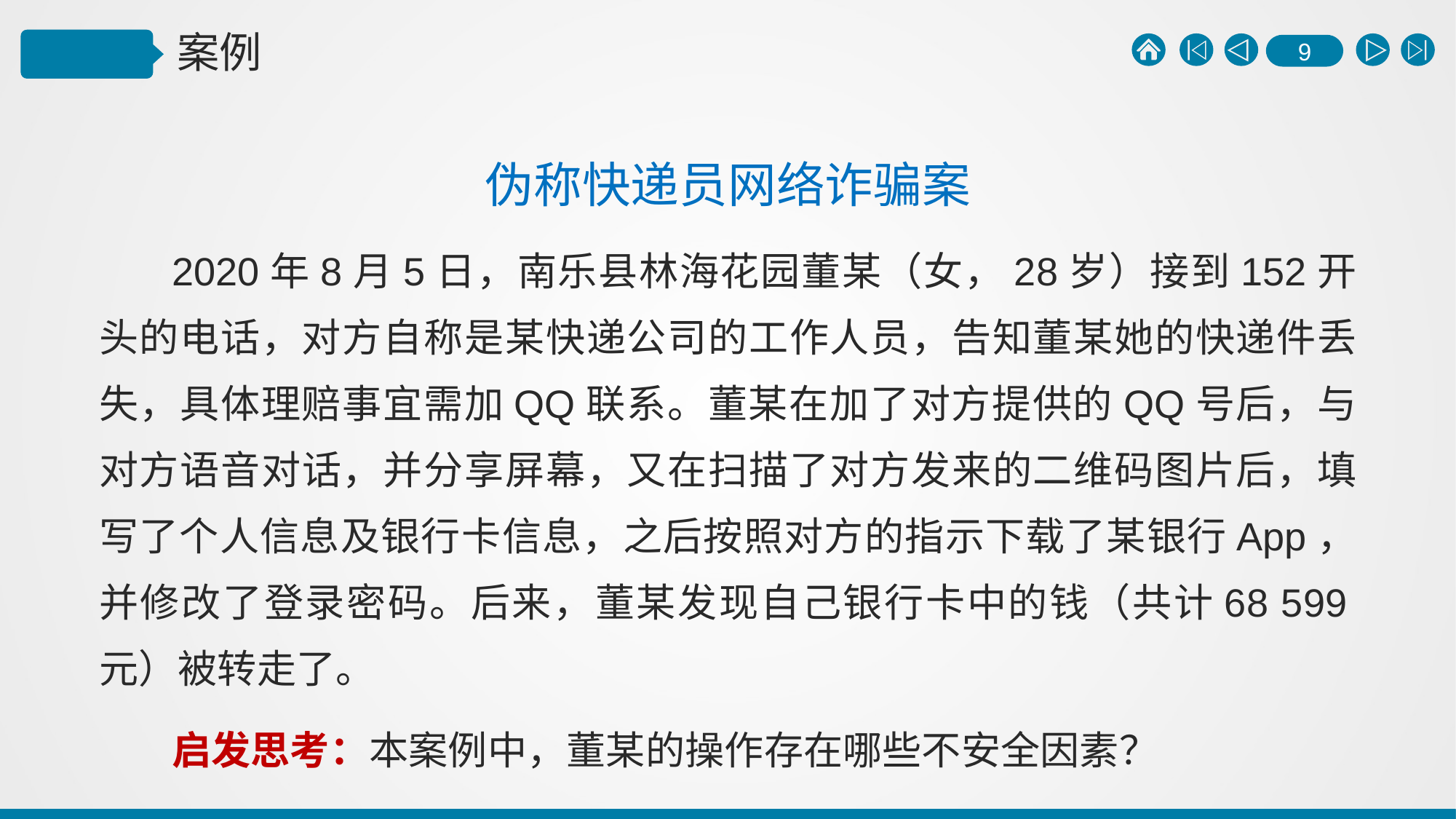

伪称快递员网络诈骗案
2020年8月5日，南乐县林海花园董某（女，28岁）接到152开头的电话，对方自称是某快递公司的工作人员，告知董某她的快递件丢失，具体理赔事宜需加QQ联系。董某在加了对方提供的QQ号后，与对方语音对话，并分享屏幕，又在扫描了对方发来的二维码图片后，填写了个人信息及银行卡信息，之后按照对方的指示下载了某银行App，并修改了登录密码。后来，董某发现自己银行卡中的钱（共计68 599元）被转走了。
启发思考：本案例中，董某的操作存在哪些不安全因素？